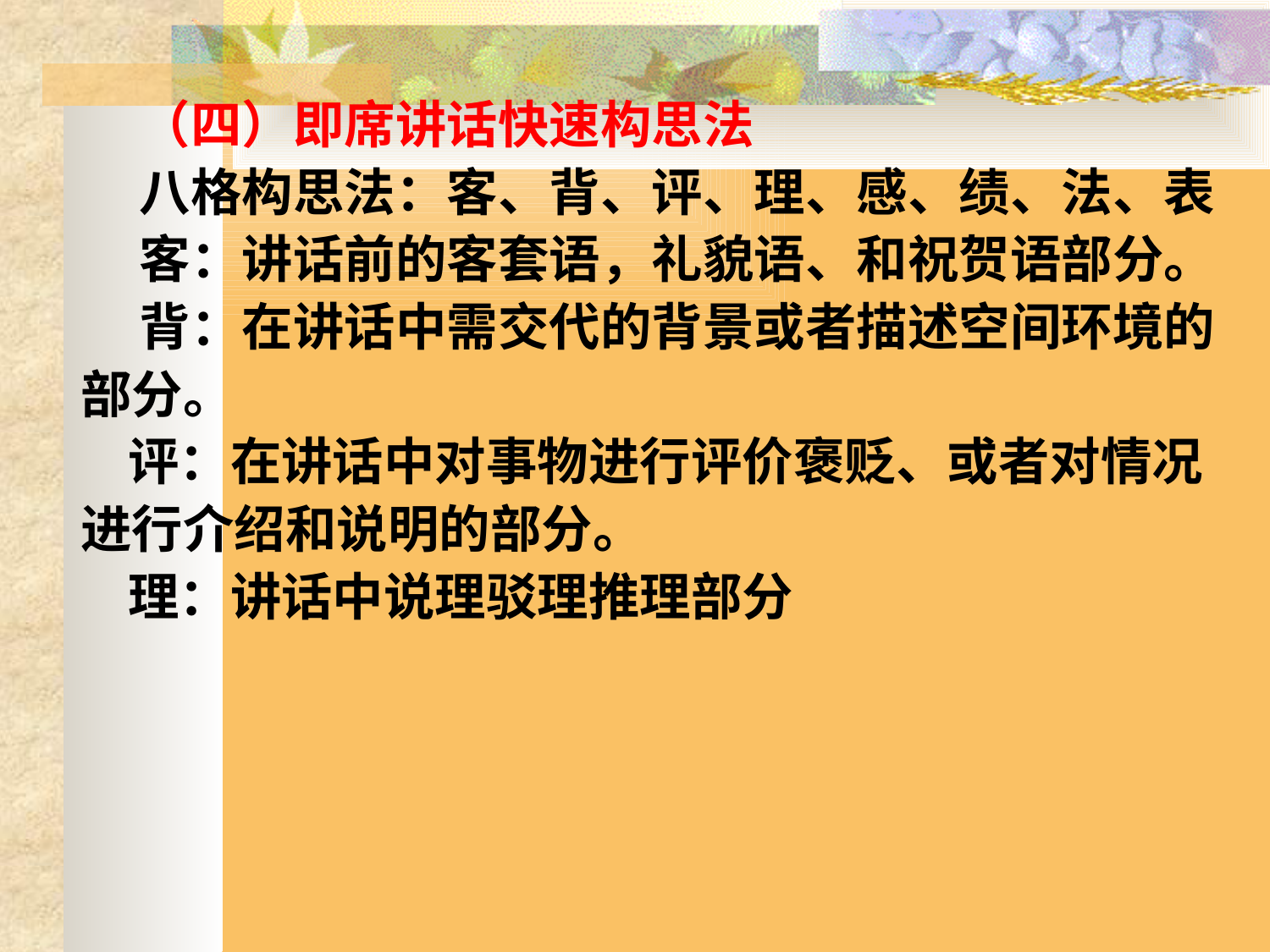

（四）即席讲话快速构思法
    八格构思法：客、背、评、理、感、绩、法、表
    客：讲话前的客套语，礼貌语、和祝贺语部分。
    背：在讲话中需交代的背景或者描述空间环境的部分。
   评：在讲话中对事物进行评价褒贬、或者对情况进行介绍和说明的部分。
   理：讲话中说理驳理推理部分